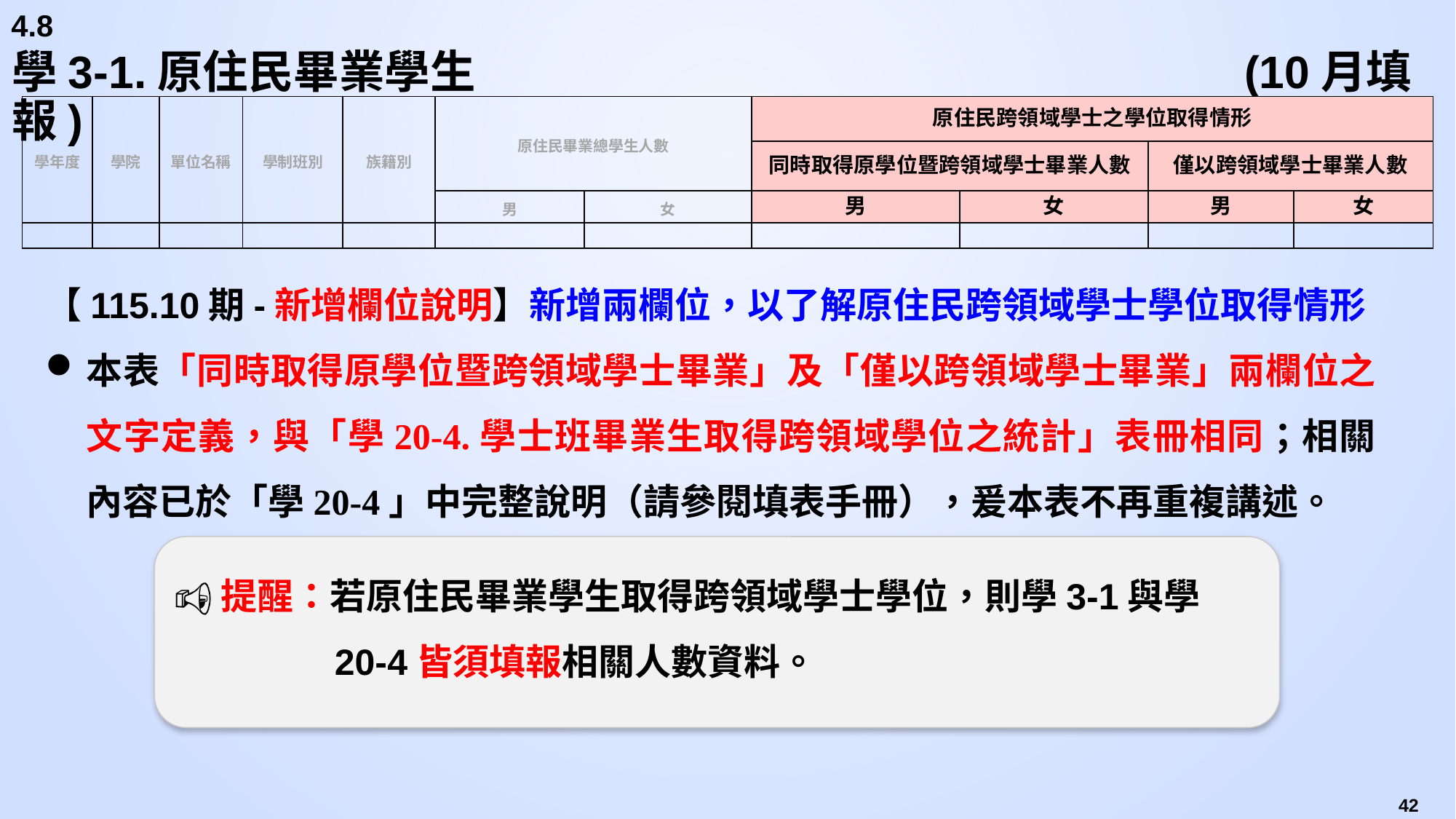

4.8
# 學3-1.原住民畢業學生				    			  (10月填報)
| 學年度 | 學院 | 單位名稱 | 學制班別 | 族籍別 | 原住民畢業總學生人數 |  | 原住民跨領域學士之學位取得情形 |  |  |  |
| --- | --- | --- | --- | --- | --- | --- | --- | --- | --- | --- |
|  |  |  |  |  |  |  | 同時取得原學位暨跨領域學士畢業人數 |  | 僅以跨領域學士畢業人數 |  |
|  |  |  |  |  | 男 | 女 | 男 | 女 | 男 | 女 |
|  |  |  |  |  |  |  |  |  |  |  |
【115.10期-新增欄位說明】新增兩欄位，以了解原住民跨領域學士學位取得情形
本表「同時取得原學位暨跨領域學士畢業」及「僅以跨領域學士畢業」兩欄位之文字定義，與「學20-4.學士班畢業生取得跨領域學位之統計」表冊相同；相關內容已於「學20-4」中完整說明（請參閱填表手冊），爰本表不再重複講述。
📢提醒：若原住民畢業學生取得跨領域學士學位，則學3-1與學20-4皆須填報相關人數資料。